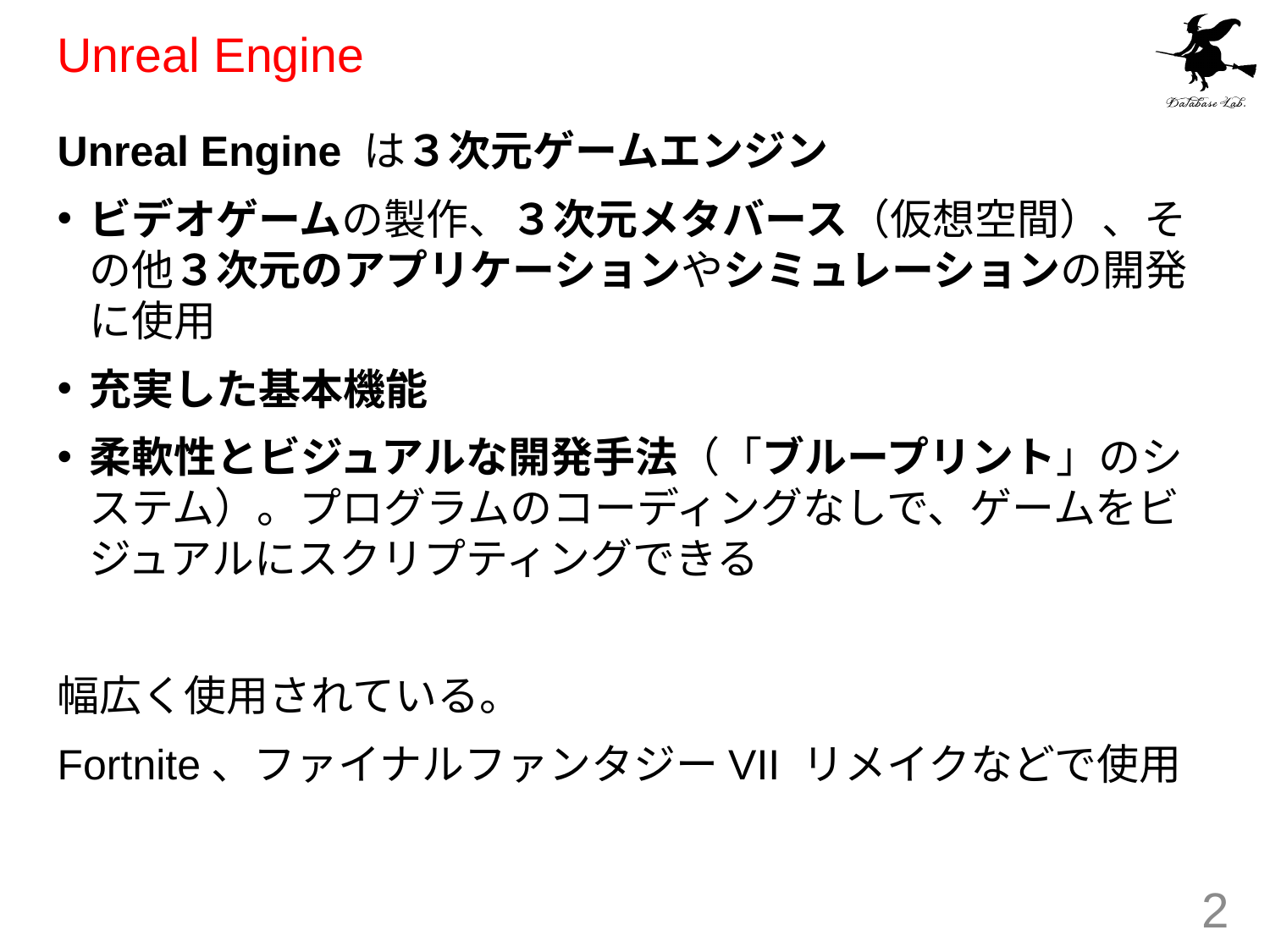

# Unreal Engine
Unreal Engine は３次元ゲームエンジン
ビデオゲームの製作、３次元メタバース（仮想空間）、その他３次元のアプリケーションやシミュレーションの開発に使用
充実した基本機能
柔軟性とビジュアルな開発手法（「ブループリント」のシステム）。プログラムのコーディングなしで、ゲームをビジュアルにスクリプティングできる

幅広く使用されている。
Fortnite、ファイナルファンタジーVII リメイクなどで使用
2